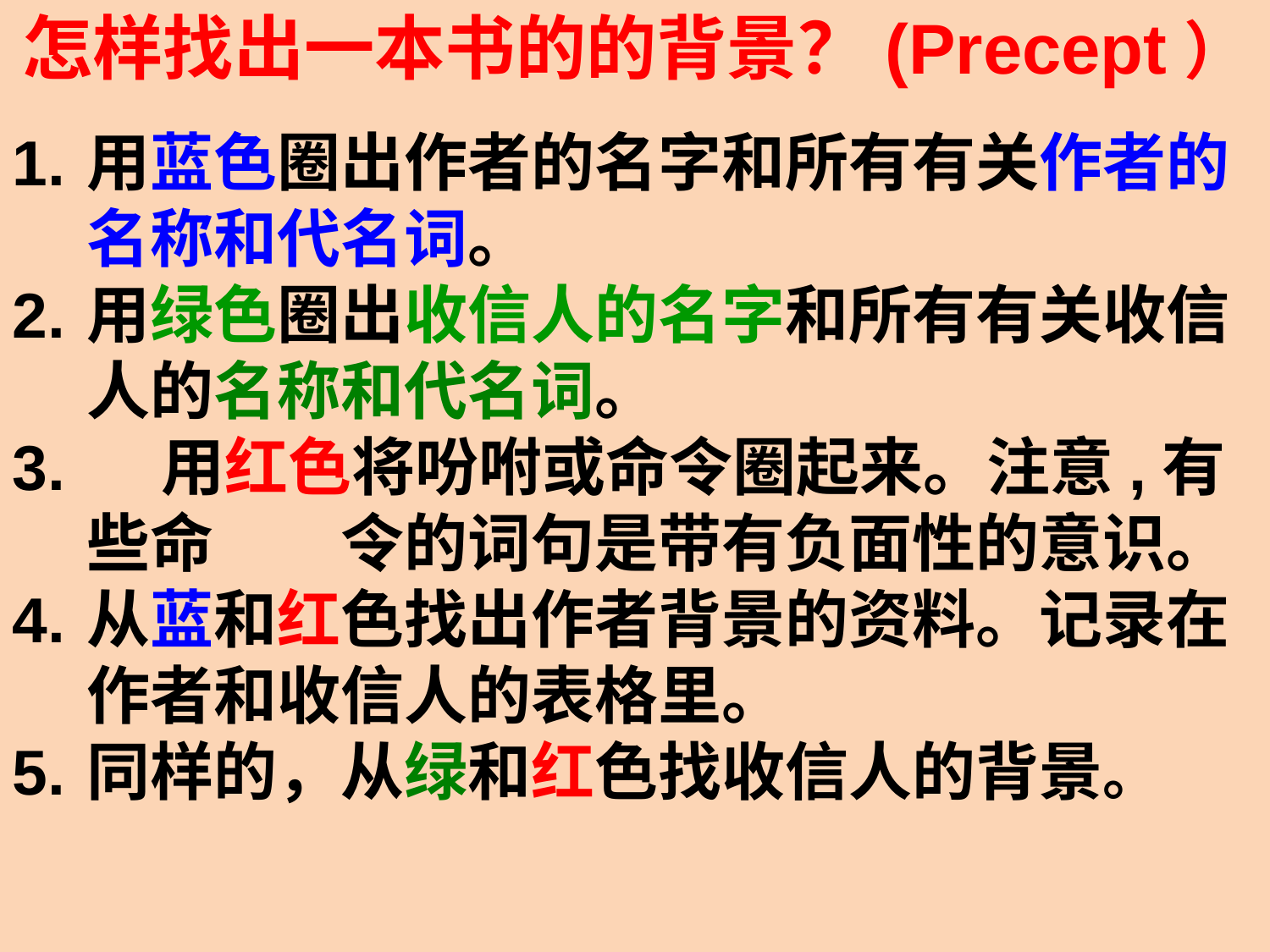

怎样找出一本书的的背景？(Precept）

1.	用蓝色圈出作者的名字和所有有关作者的
   	名称和代名词。
2.	用绿色圈出收信人的名字和所有有关收信
   	人的名称和代名词。
3.	用红色将吩咐或命令圈起来。注意,有些命	令的词句是带有负面性的意识。
4.	从蓝和红色找出作者背景的资料。记录在
   	作者和收信人的表格里。
5.	同样的，从绿和红色找收信人的背景。